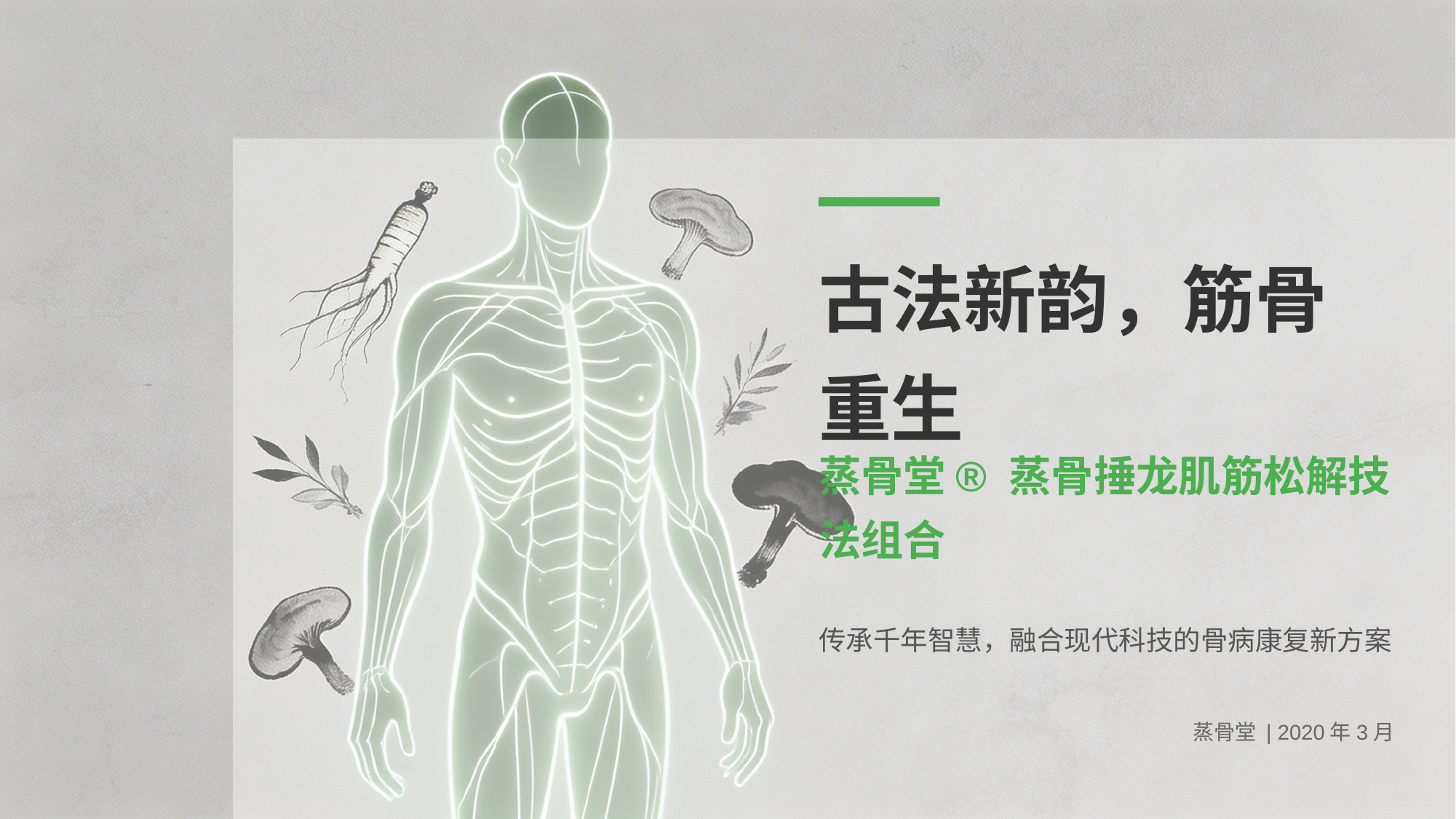

古法新韵，筋骨重生
蒸骨堂® 蒸骨捶龙肌筋松解技法组合
传承千年智慧，融合现代科技的骨病康复新方案
蒸骨堂 | 2020年3月